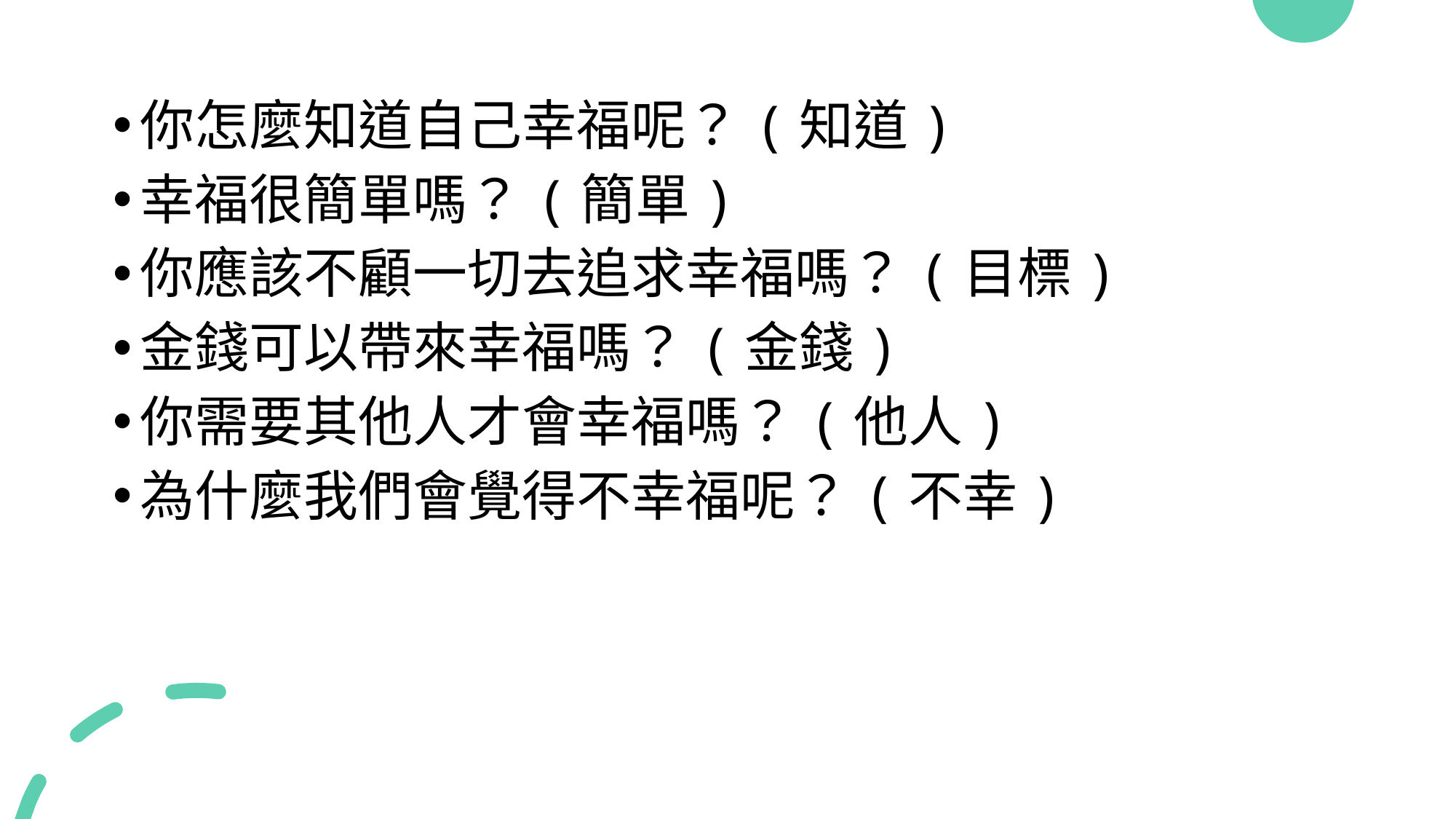

你怎麼知道自己幸福呢？(知道)
幸福很簡單嗎？(簡單)
你應該不顧一切去追求幸福嗎？(目標)
金錢可以帶來幸福嗎？(金錢)
你需要其他人才會幸福嗎？(他人)
為什麼我們會覺得不幸福呢？(不幸)